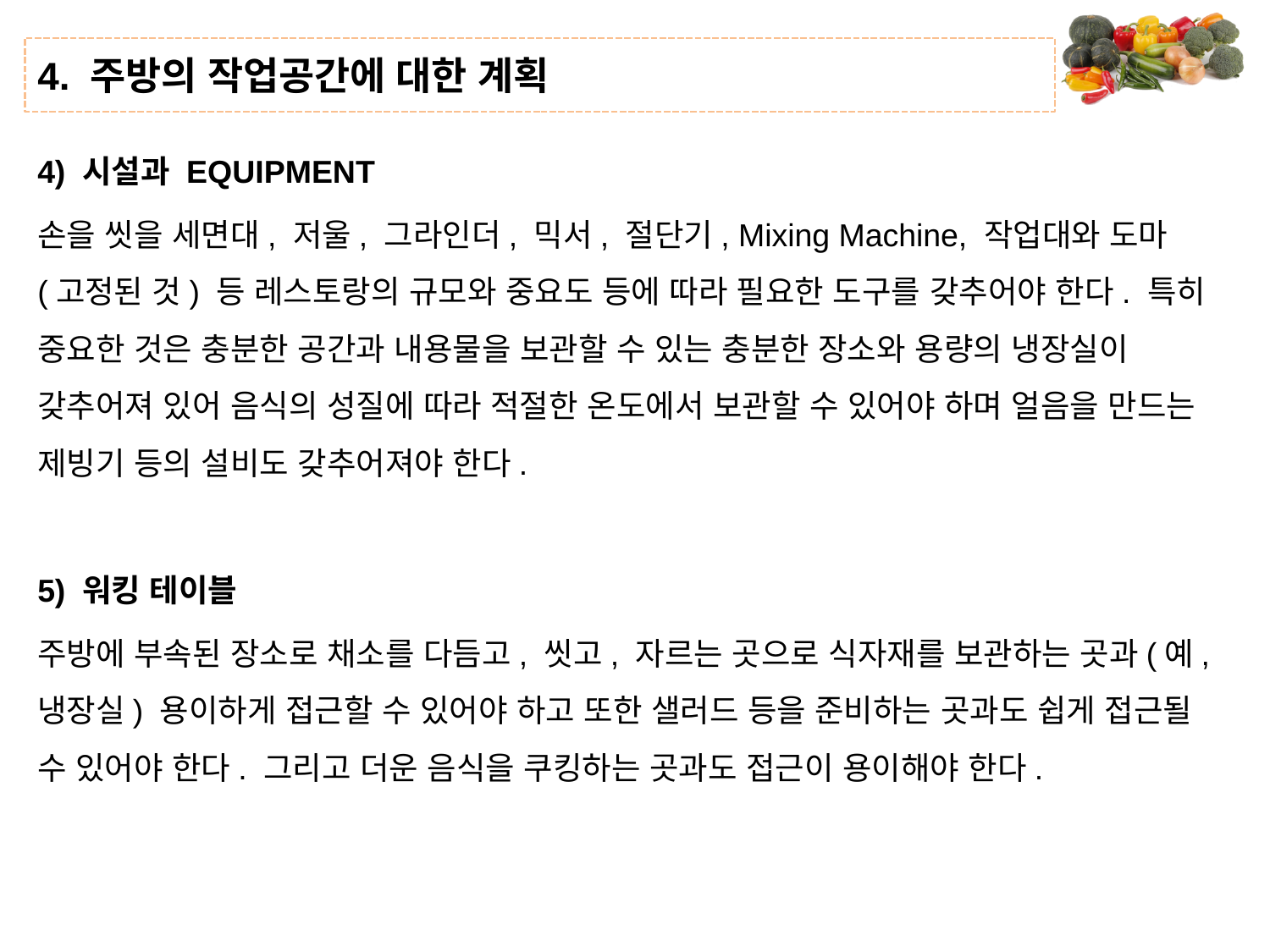

# 4. 주방의 작업공간에 대한 계획
4) 시설과 EQUIPMENT
손을 씻을 세면대, 저울, 그라인더, 믹서, 절단기, Mixing Machine, 작업대와 도마(고정된 것) 등 레스토랑의 규모와 중요도 등에 따라 필요한 도구를 갖추어야 한다. 특히 중요한 것은 충분한 공간과 내용물을 보관할 수 있는 충분한 장소와 용량의 냉장실이 갖추어져 있어 음식의 성질에 따라 적절한 온도에서 보관할 수 있어야 하며 얼음을 만드는 제빙기 등의 설비도 갖추어져야 한다.

5) 워킹 테이블
주방에 부속된 장소로 채소를 다듬고, 씻고, 자르는 곳으로 식자재를 보관하는 곳과(예, 냉장실) 용이하게 접근할 수 있어야 하고 또한 샐러드 등을 준비하는 곳과도 쉽게 접근될 수 있어야 한다. 그리고 더운 음식을 쿠킹하는 곳과도 접근이 용이해야 한다.